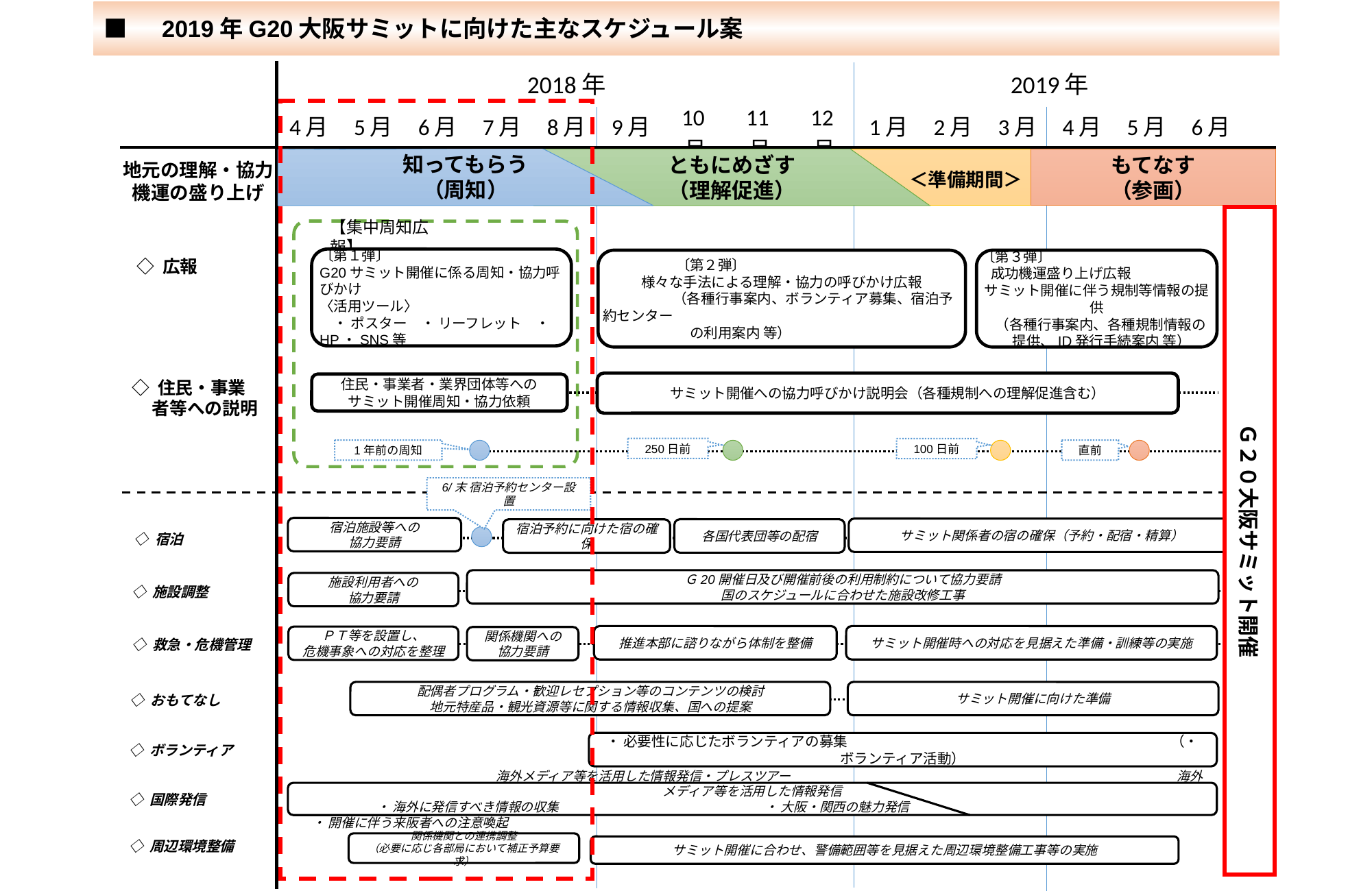

■　2019年G20大阪サミットに向けた主なスケジュール案
| 2018年 |  |  |  |  |  |  |  |  | 2019年 |  |  |  |  |  |
| --- | --- | --- | --- | --- | --- | --- | --- | --- | --- | --- | --- | --- | --- | --- |
| 4月 | 5月 | 6月 | 7月 | 8月 | 9月 | 10月 | 11月 | 12月 | 1月 | 2月 | 3月 | 4月 | 5月 | 6月 |

知ってもらう
（周知）
  　   ＜準備期間＞
もてなす
（参画）
ともにめざす
（理解促進）
地元の理解・協力機運の盛り上げ
Ｇ２０大阪サミット開催

【集中周知広報】
〔第１弾〕
G20サミット開催に係る周知・協力呼びかけ
〈活用ツール〉
　・ ポスター　・ リーフレット　・ HP・SNS等
　　　　　 〔第２弾〕
様々な手法による理解・協力の呼びかけ広報
　　　　　（各種行事案内、ボランティア募集、宿泊予約センター
　　　　　　 の利用案内 等）
〔第３弾〕
  成功機運盛り上げ広報
サミット開催に伴う規制等情報の提供
　（各種行事案内、各種規制情報の
　　 提供、ID発行手続案内 等）
◇ 広報
◇ 住民・事業者等への説明
サミット開催への協力呼びかけ説明会（各種規制への理解促進含む）
住民・事業者・業界団体等への
サミット開催周知・協力依頼
250日前
100日前
1年前の周知
直前

6/末 宿泊予約センター設置
宿泊施設等への
協力要請
サミット関係者の宿の確保（予約・配宿・精算）
各国代表団等の配宿
宿泊予約に向けた宿の確保
◇ 宿泊

Ｇ20開催日及び開催前後の利用制約について協力要請
国のスケジュールに合わせた施設改修工事
施設利用者への
協力要請
◇ 施設調整
推進本部に諮りながら体制を整備
サミット開催時への対応を見据えた準備・訓練等の実施
ＰＴ等を設置し、
危機事象への対応を整理
関係機関への
協力要請
◇ 救急・危機管理
配偶者プログラム・歓迎レセプション等のコンテンツの検討
地元特産品・観光資源等に関する情報収集、国への提案
サミット開催に向けた準備
◇ おもてなし
・ 必要性に応じたボランティアの募集　　　　　　　　　　　　　　　　　　　　　　　（・ ボランティア活動）
◇ ボランティア
　　　　　　　　　　　　　　　海外メディア等を活用した情報発信・プレスツアー　　　　　　　　　　　　　　　　　　　　　　　　　　　　　　海外メディア等を活用した情報発信
　　　　　　・ 海外に発信すべき情報の収集　　　　　　　　　　　　　　　　・ 大阪・関西の魅力発信　　　　　　　　　　　　　　　　　　　　　　　・ 開催に伴う来阪者への注意喚起
◇ 国際発信
◇ 周辺環境整備
関係機関との連携調整
（必要に応じ各部局において補正予算要求）
サミット開催に合わせ、警備範囲等を見据えた周辺環境整備工事等の実施